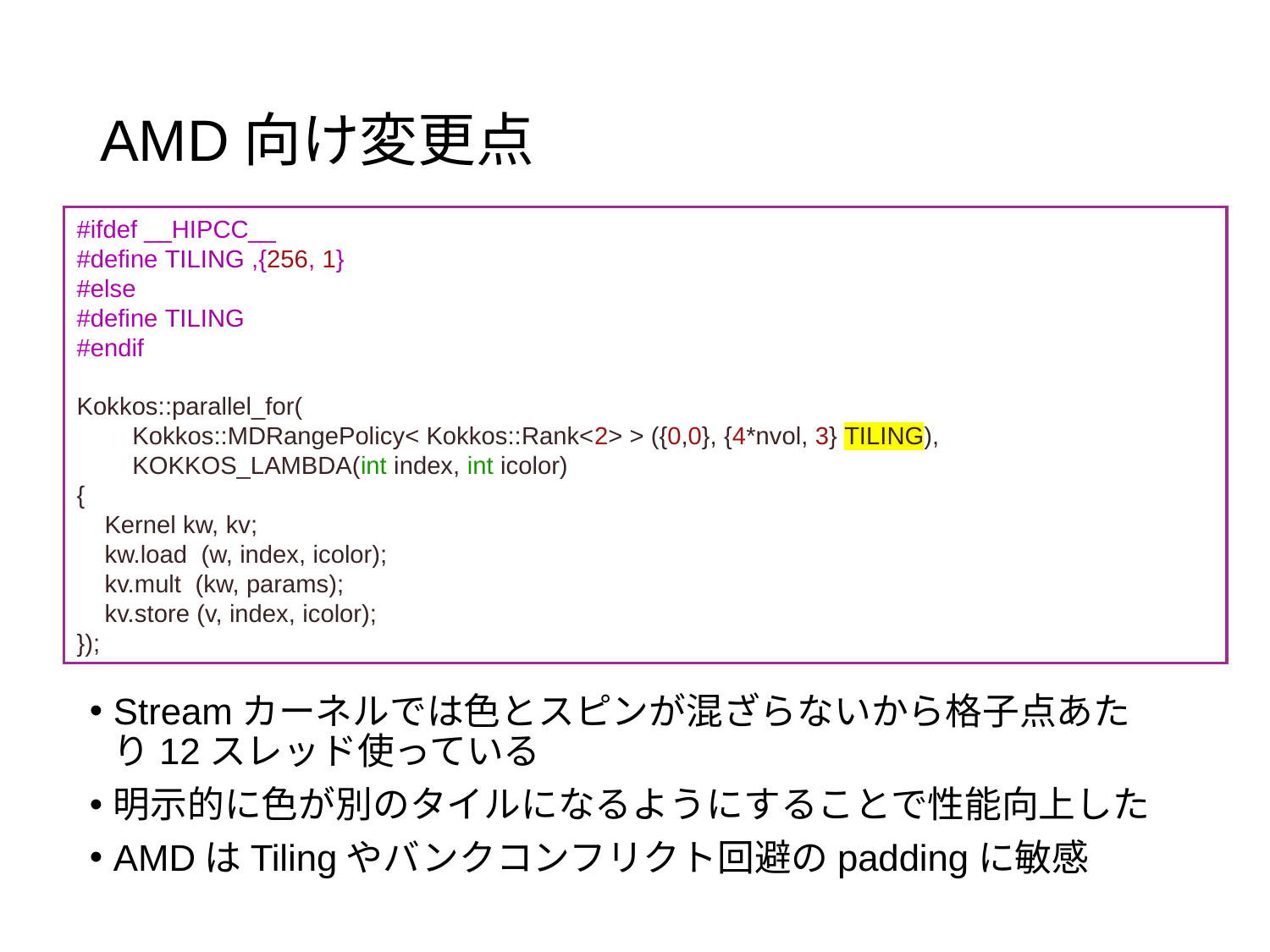

# AMD向け変更点
#ifdef __HIPCC__
#define TILING ,{256, 1}
#else
#define TILING
#endif

Kokkos::parallel_for(
        Kokkos::MDRangePolicy< Kokkos::Rank<2> > ({0,0}, {4*nvol, 3} TILING),
        KOKKOS_LAMBDA(int index, int icolor)
{
    Kernel kw, kv;
    kw.load  (w, index, icolor);
    kv.mult  (kw, params);
    kv.store (v, index, icolor);
});
Streamカーネルでは色とスピンが混ざらないから格子点あたり12スレッド使っている
明示的に色が別のタイルになるようにすることで性能向上した
AMDはTilingやバンクコンフリクト回避のpaddingに敏感